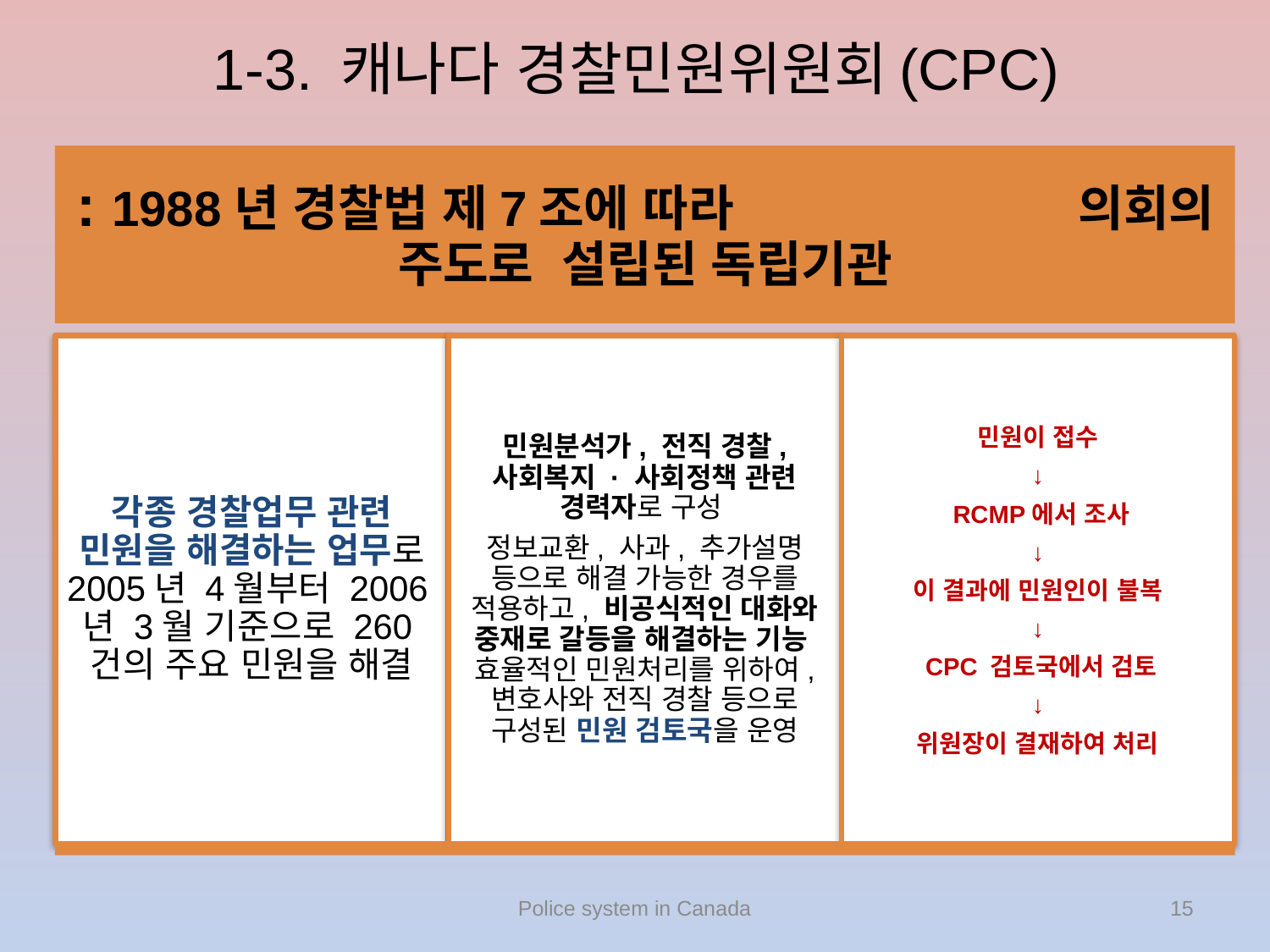

# 1-3. 캐나다 경찰민원위원회(CPC)
: 1988년 경찰법 제7조에 따라                         의회의 주도로  설립된 독립기관
각종 경찰업무 관련 민원을 해결하는 업무로 2005년 4월부터 2006년 3월 기준으로 260건의 주요 민원을 해결
민원분석가, 전직 경찰, 사회복지 · 사회정책 관련 경력자로 구성
정보교환, 사과, 추가설명 등으로 해결 가능한 경우를 적용하고, 비공식적인 대화와 중재로 갈등을 해결하는 기능  효율적인 민원처리를 위하여, 변호사와 전직 경찰 등으로 구성된 민원 검토국을 운영
민원이 접수
↓
 RCMP에서 조사
↓
이 결과에 민원인이 불복
↓
 CPC 검토국에서 검토
↓
위원장이 결재하여 처리
Police system in Canada
15